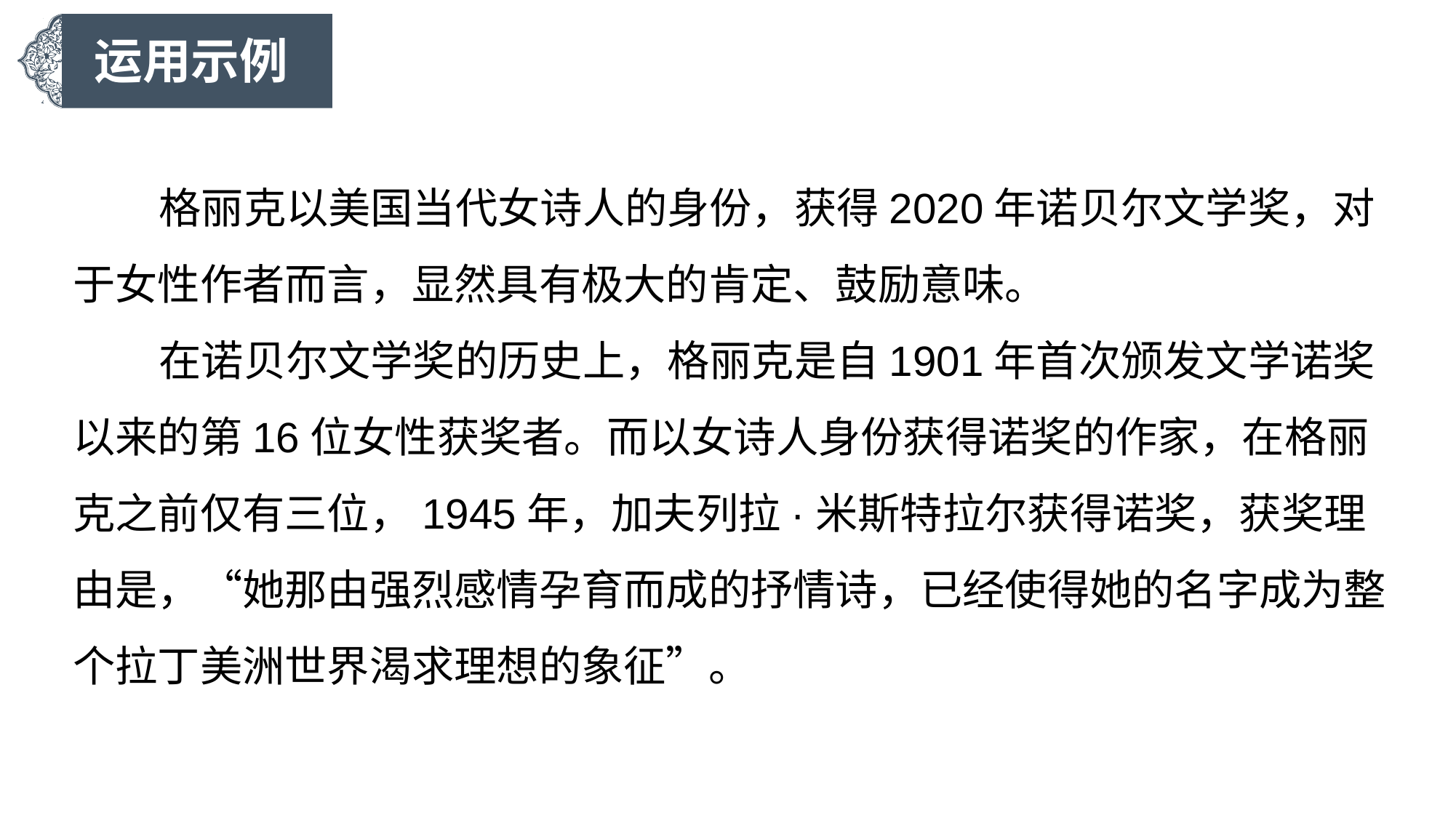

运用示例
        格丽克以美国当代女诗人的身份，获得2020年诺贝尔文学奖，对于女性作者而言，显然具有极大的肯定、鼓励意味。
        在诺贝尔文学奖的历史上，格丽克是自1901年首次颁发文学诺奖以来的第16位女性获奖者。而以女诗人身份获得诺奖的作家，在格丽克之前仅有三位，1945年，加夫列拉·米斯特拉尔获得诺奖，获奖理由是，“她那由强烈感情孕育而成的抒情诗，已经使得她的名字成为整个拉丁美洲世界渴求理想的象征”。